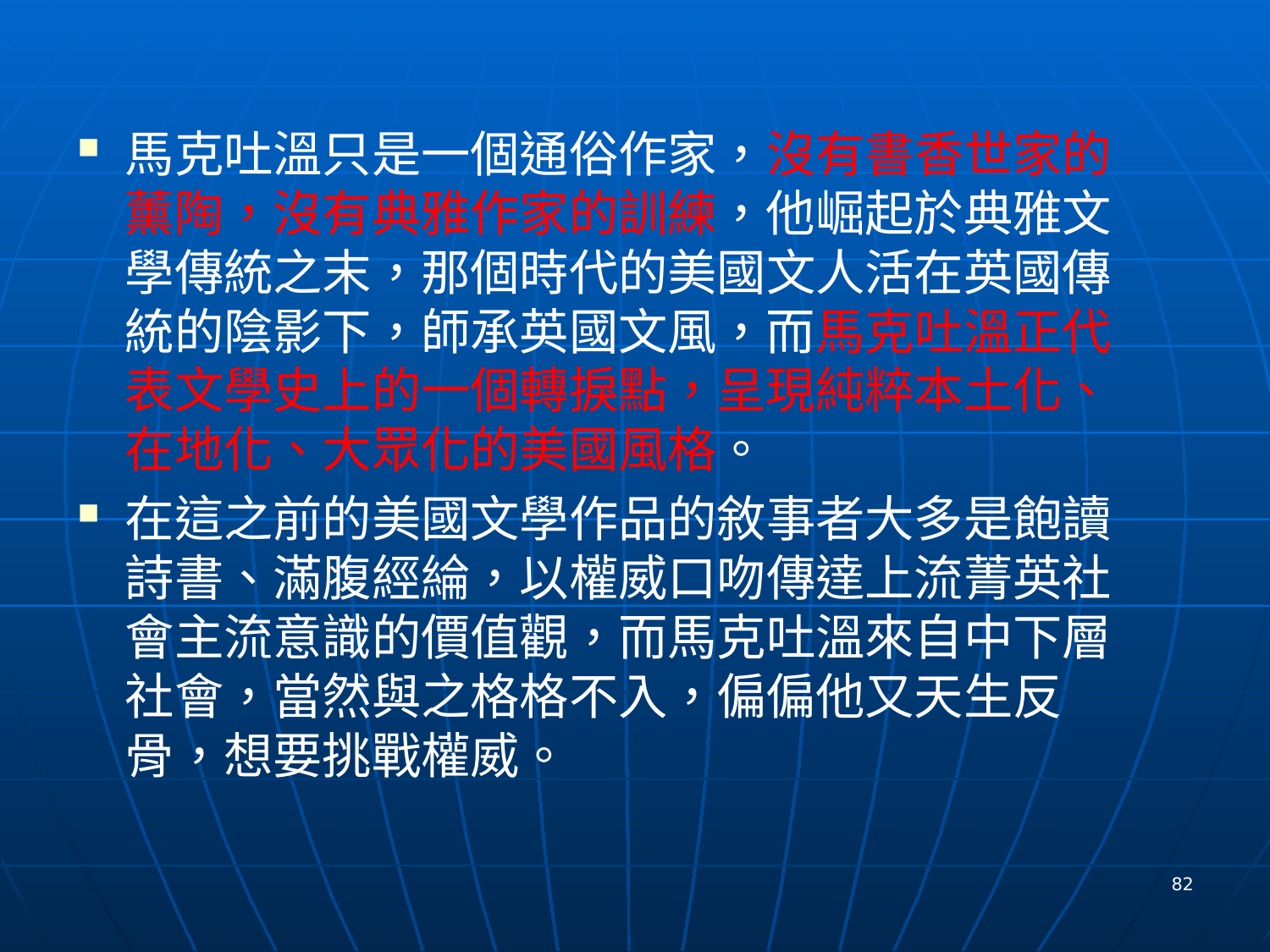

馬克吐溫只是一個通俗作家，沒有書香世家的薰陶，沒有典雅作家的訓練，他崛起於典雅文學傳統之末，那個時代的美國文人活在英國傳統的陰影下，師承英國文風，而馬克吐溫正代表文學史上的一個轉捩點，呈現純粹本土化、在地化、大眾化的美國風格。
在這之前的美國文學作品的敘事者大多是飽讀詩書、滿腹經綸，以權威口吻傳達上流菁英社會主流意識的價值觀，而馬克吐溫來自中下層社會，當然與之格格不入，偏偏他又天生反骨，想要挑戰權威。

82